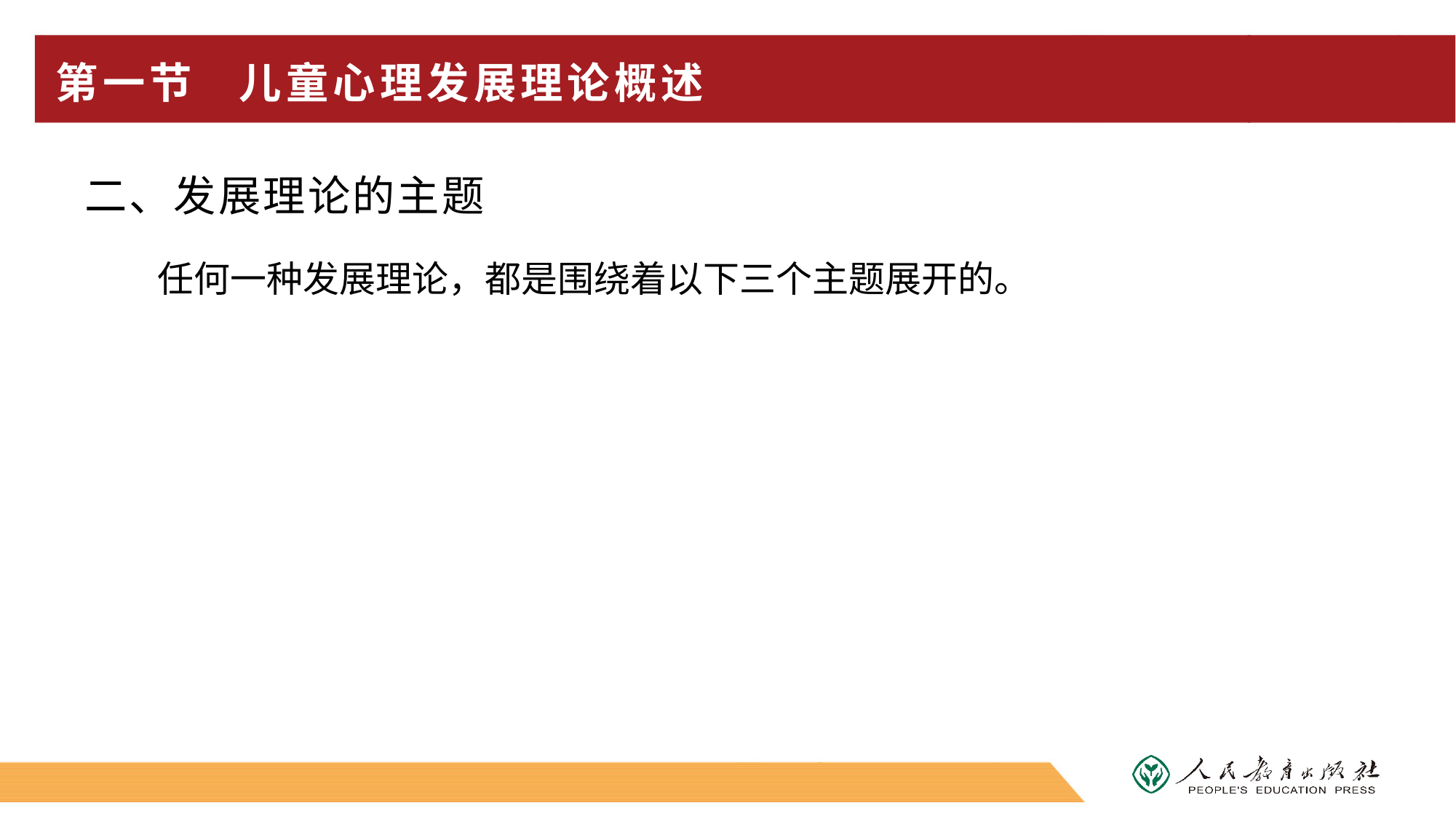

# 第一节   儿童心理发展理论概述
二、发展理论的主题
任何一种发展理论，都是围绕着以下三个主题展开的。